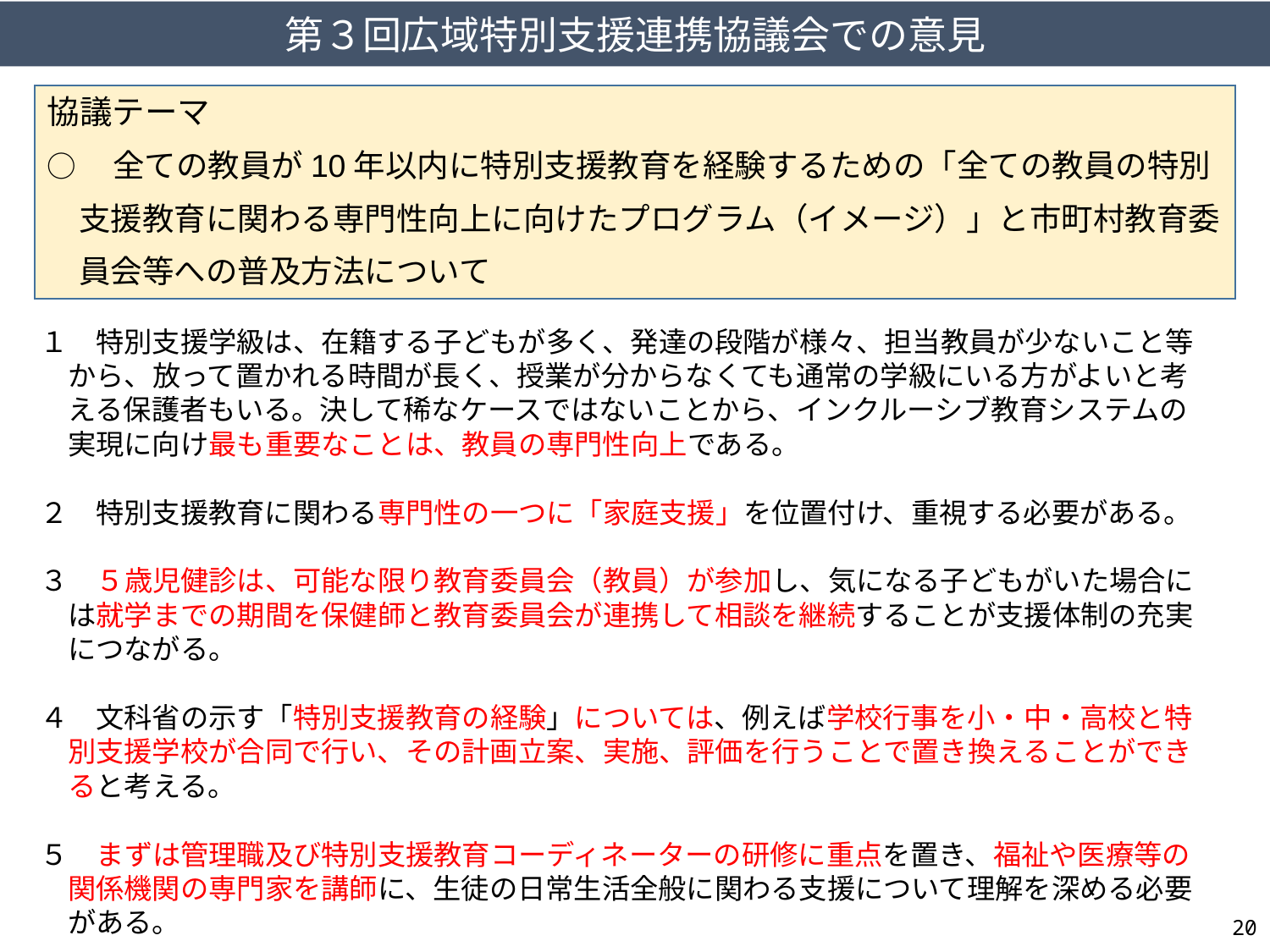

第３回広域特別支援連携協議会での意見
協議テーマ
○　全ての教員が10年以内に特別支援教育を経験するための「全ての教員の特別支援教育に関わる専門性向上に向けたプログラム（イメージ）」と市町村教育委員会等への普及方法について

１　特別支援学級は、在籍する子どもが多く、発達の段階が様々、担当教員が少ないこと等から、放って置かれる時間が長く、授業が分からなくても通常の学級にいる方がよいと考える保護者もいる。決して稀なケースではないことから、インクルーシブ教育システムの実現に向け最も重要なことは、教員の専門性向上である。

２　特別支援教育に関わる専門性の一つに「家庭支援」を位置付け、重視する必要がある。

３　５歳児健診は、可能な限り教育委員会（教員）が参加し、気になる子どもがいた場合には就学までの期間を保健師と教育委員会が連携して相談を継続することが支援体制の充実につながる。

４　文科省の示す「特別支援教育の経験」については、例えば学校行事を小・中・高校と特別支援学校が合同で行い、その計画立案、実施、評価を行うことで置き換えることができると考える。

５　まずは管理職及び特別支援教育コーディネーターの研修に重点を置き、福祉や医療等の関係機関の専門家を講師に、生徒の日常生活全般に関わる支援について理解を深める必要がある。
20